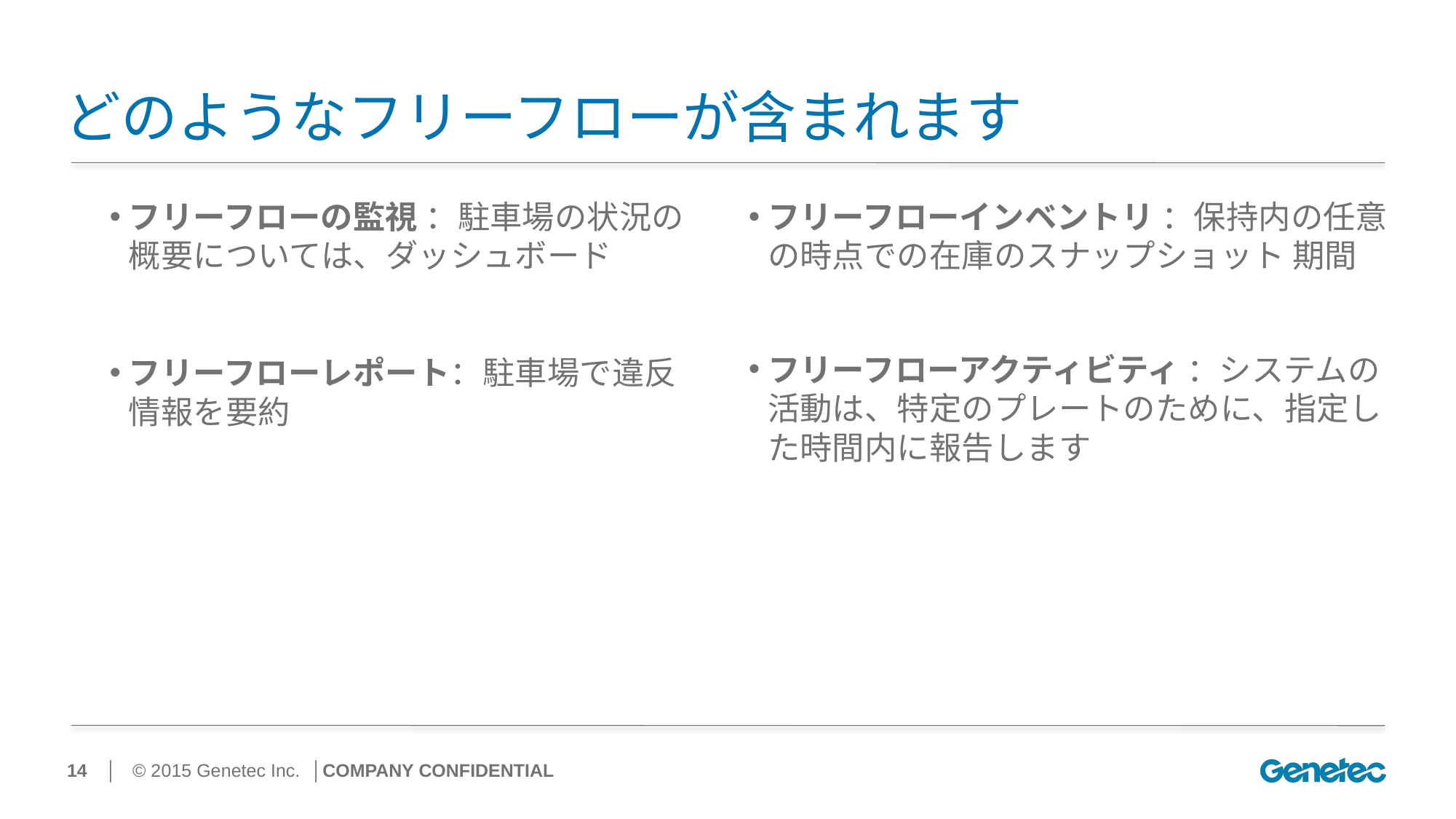

# どのようなフリーフローが含まれます
フリーフローの監視 ：駐車場の状況の概要については、ダッシュボード

フリーフローレポート：駐車場で違反情報を要約

フリーフローインベントリ ：保持内の任意の時点での在庫のスナップショット 期間

フリーフローアクティビティ ：システムの活動は、特定のプレートのために、指定した時間内に報告します
14
│COMPANY CONFIDENTIAL